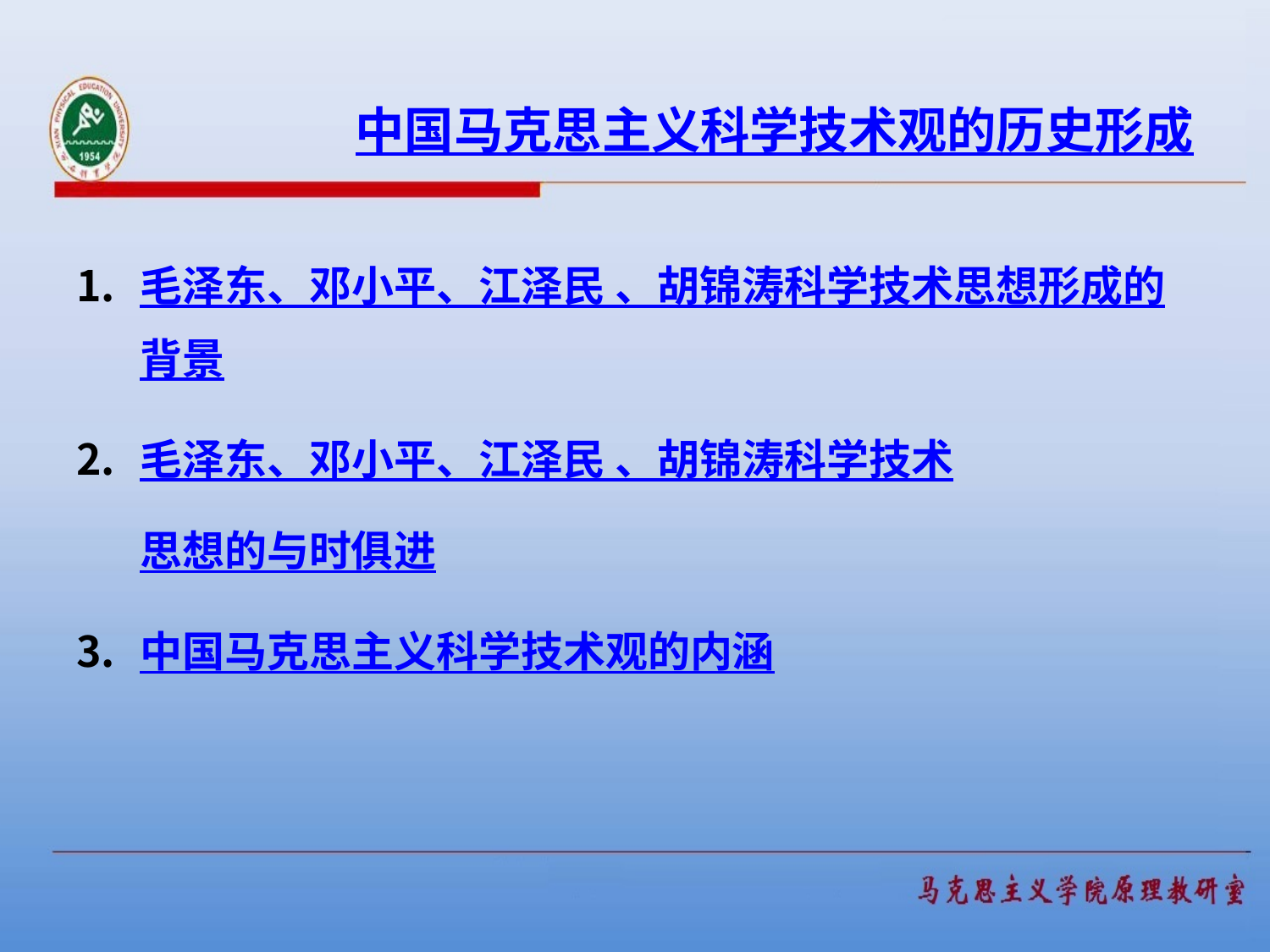

# 中国马克思主义科学技术观的历史形成
毛泽东、邓小平、江泽民 、胡锦涛科学技术思想形成的背景
毛泽东、邓小平、江泽民 、胡锦涛科学技术思想的与时俱进
中国马克思主义科学技术观的内涵